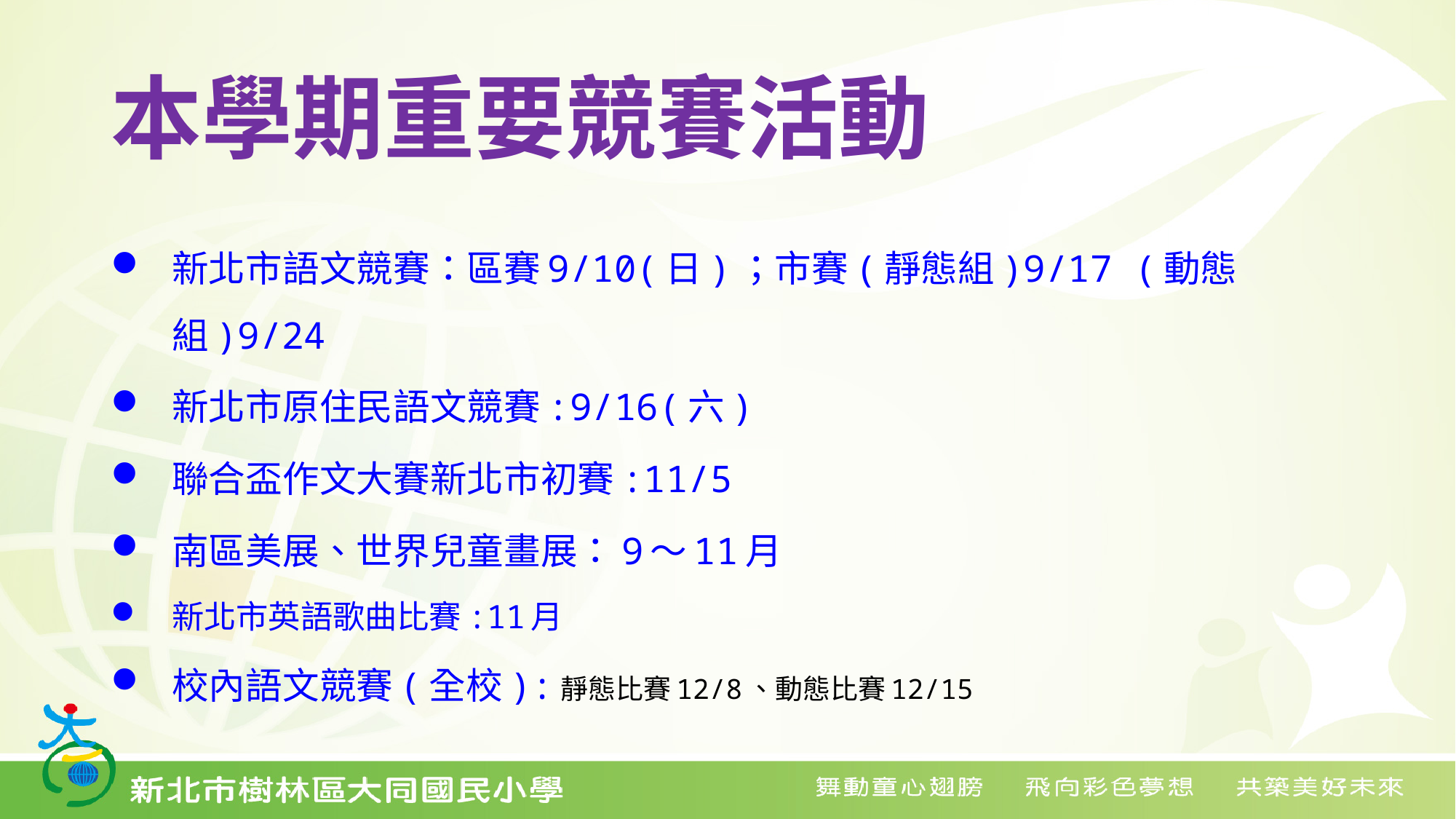

# 本學期重要競賽活動
新北市語文競賽：區賽9/10(日)；市賽(靜態組)9/17 (動態組)9/24
新北市原住民語文競賽:9/16(六)
聯合盃作文大賽新北市初賽:11/5
南區美展、世界兒童畫展：9～11月
新北市英語歌曲比賽:11月
校內語文競賽(全校):靜態比賽12/8、動態比賽12/15